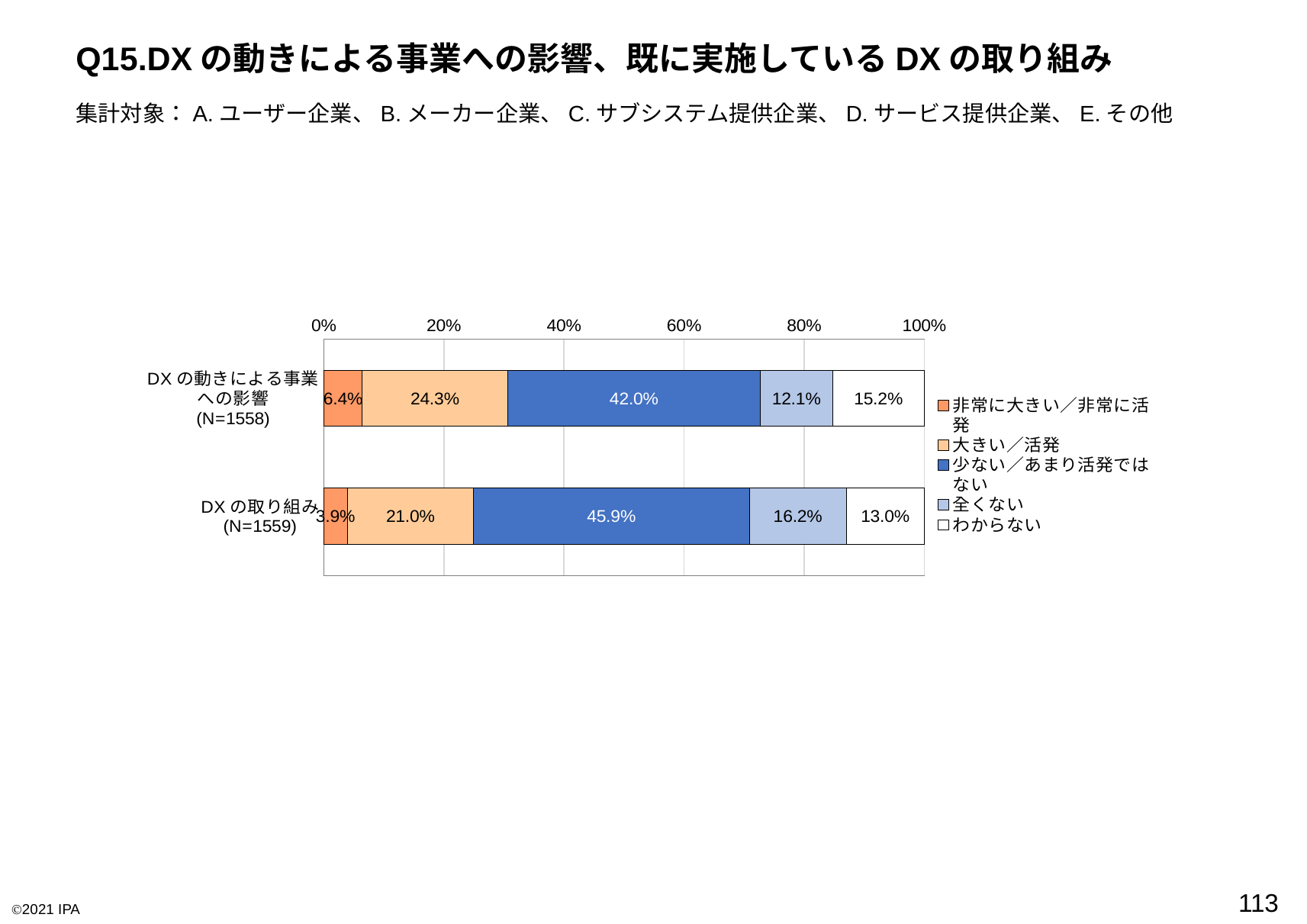

Q15.DXの動きによる事業への影響、既に実施しているDXの取り組み
集計対象：A.ユーザー企業、B.メーカー企業、C.サブシステム提供企業、D.サービス提供企業、E.その他

### Chart

| Category | 非常に大きい／非常に活発 | 大きい／活発 | 少ない／あまり活発ではない | 全くない | わからない |
|---|---|---|---|---|---|
| DXの動きによる事業への影響
(N=1558) | 0.06354300385109114 | 0.24326059050064186 | 0.4197689345314506 | 0.12130937098844673 | 0.1521181001283697 |
| DXの取り組み
(N=1559) | 0.0391276459268762 | 0.21039127645926875 | 0.45926876202694034 | 0.16164207825529187 | 0.12957023733162285 |